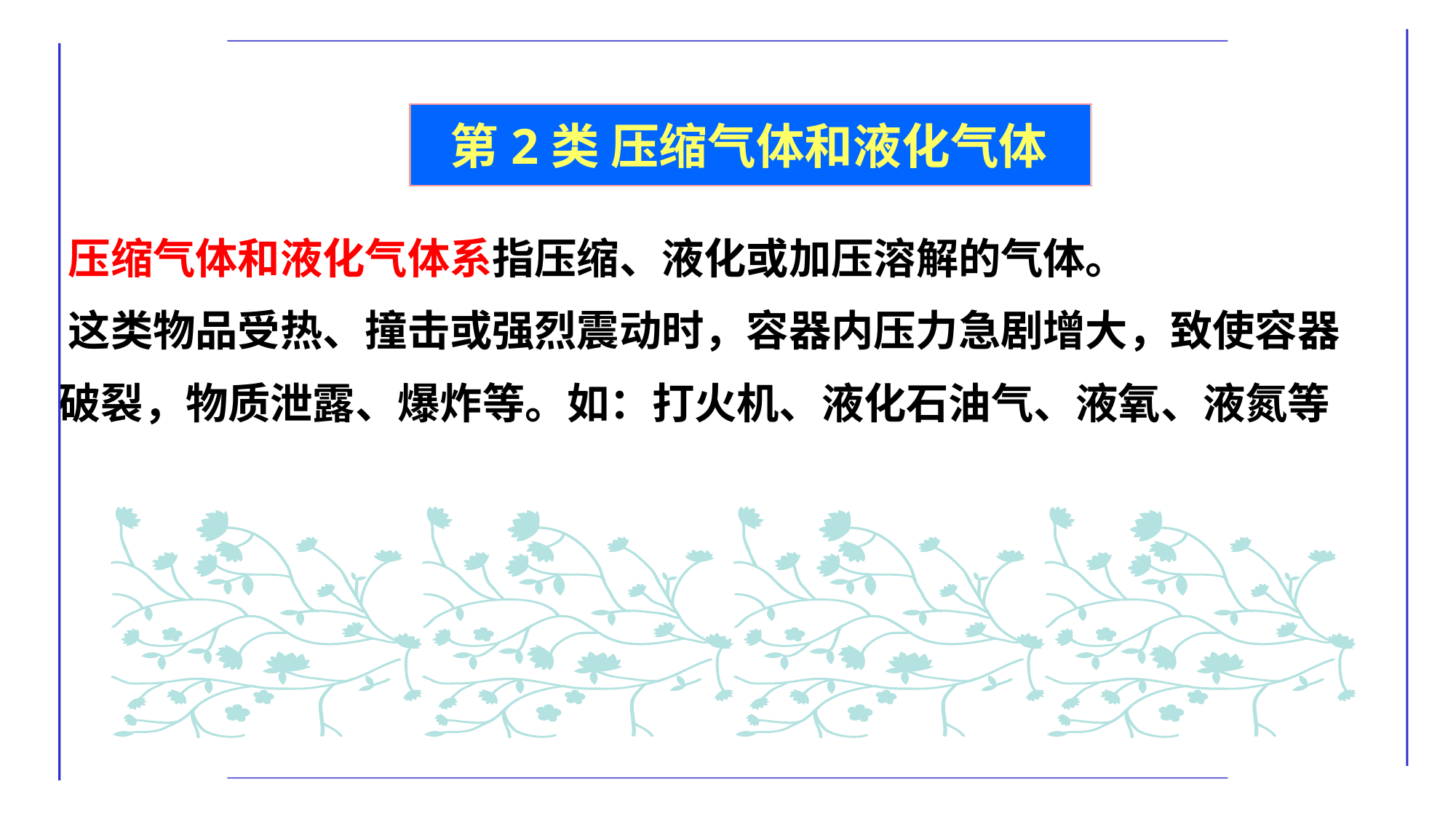

第2类 压缩气体和液化气体

    压缩气体和液化气体系指压缩、液化或加压溶解的气体。
    这类物品受热、撞击或强烈震动时，容器内压力急剧增大，致使容器
   破裂，物质泄露、爆炸等。如：打火机、液化石油气、液氧、液氮等